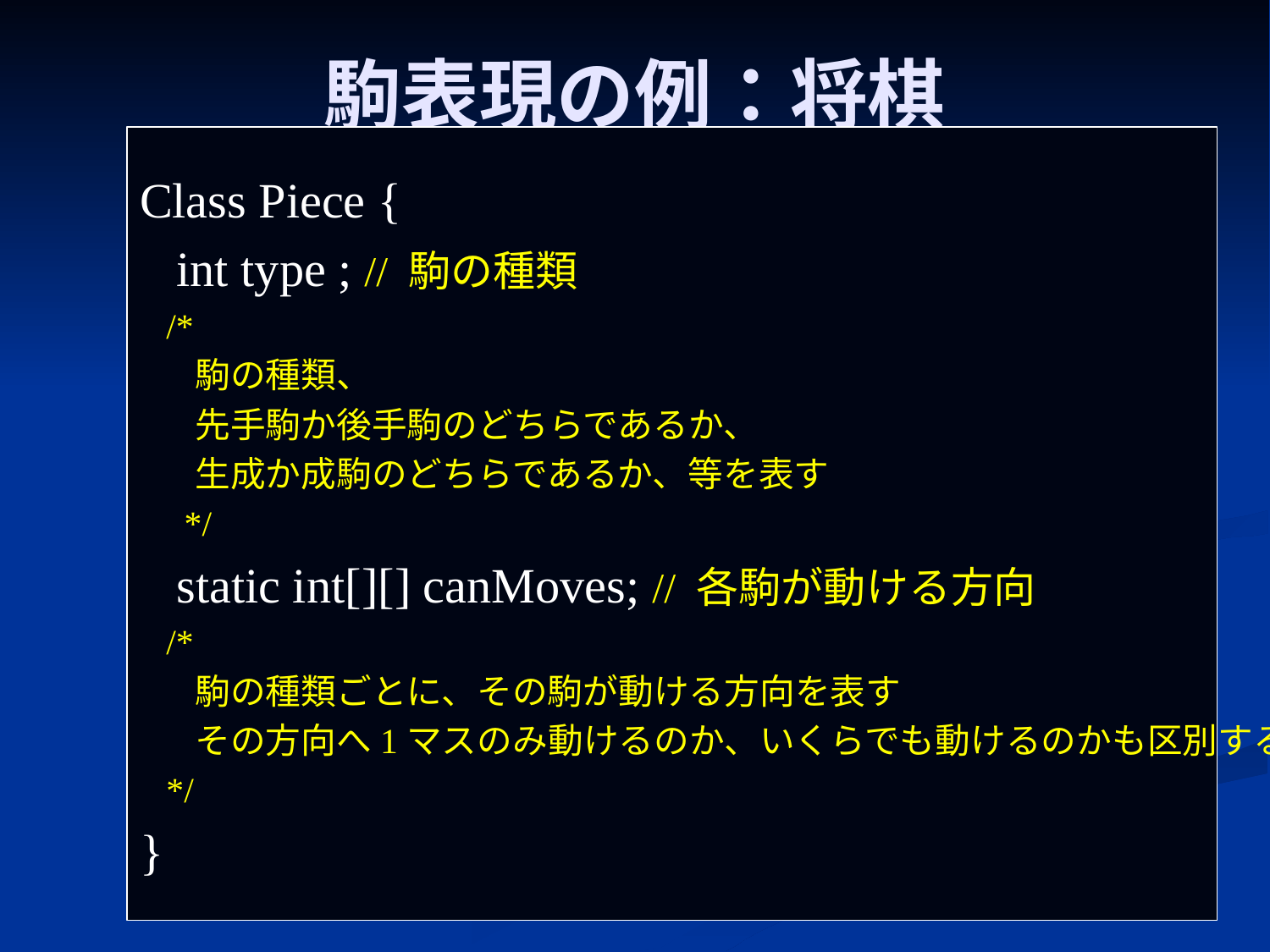

# 駒表現の例：将棋
Class Piece {
   int type ; // 駒の種類
   /*
      駒の種類、
      先手駒か後手駒のどちらであるか、
      生成か成駒のどちらであるか、等を表す
     */
   static int[][] canMoves; // 各駒が動ける方向
   /*
      駒の種類ごとに、その駒が動ける方向を表す
      その方向へ1マスのみ動けるのか、いくらでも動けるのかも区別する
   */
}